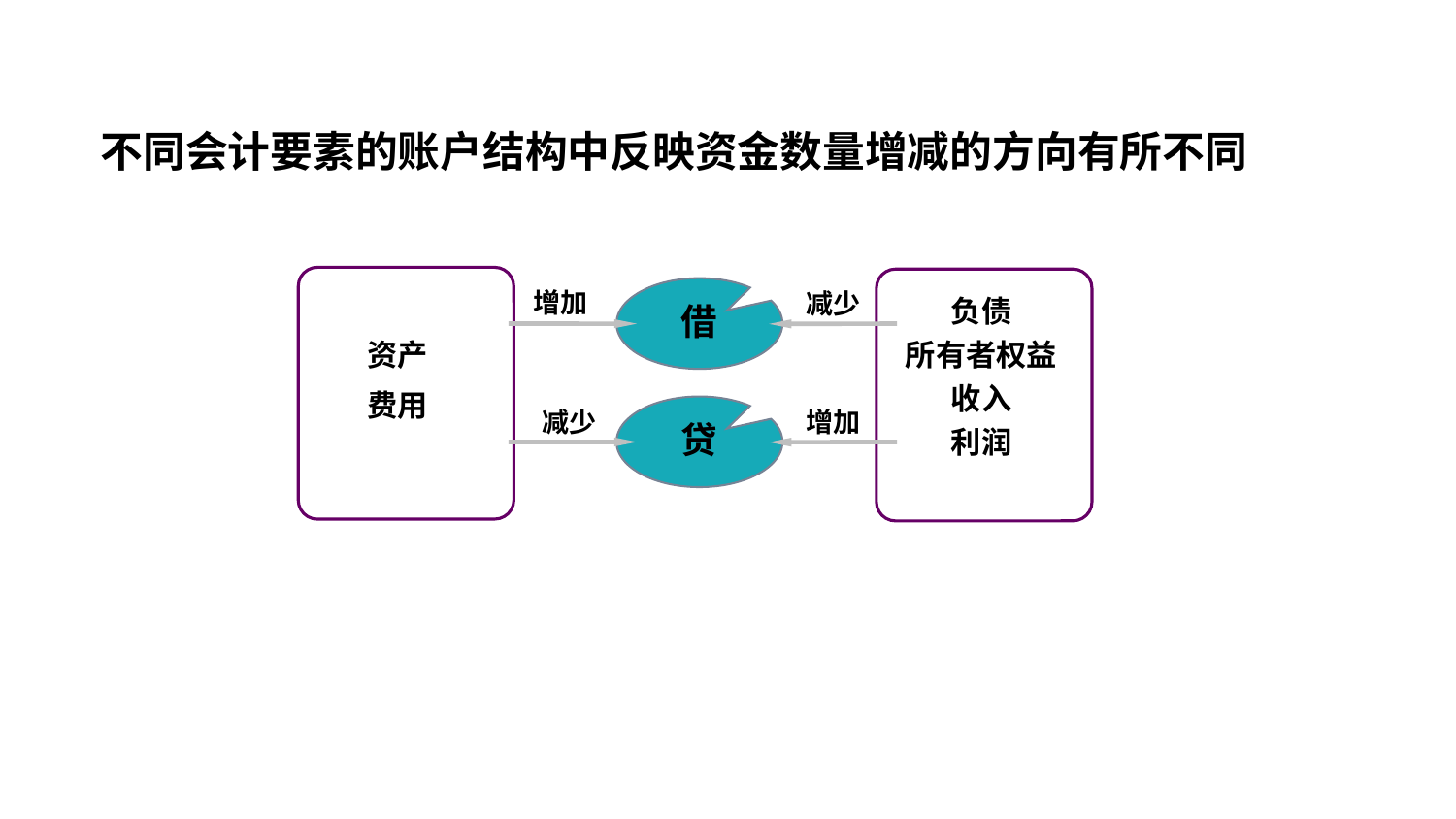

# 不同会计要素的账户结构中反映资金数量增减的方向有所不同

增加
借
负债
所有者权益
收入
利润
减少
资产
费用

贷
减少
增加